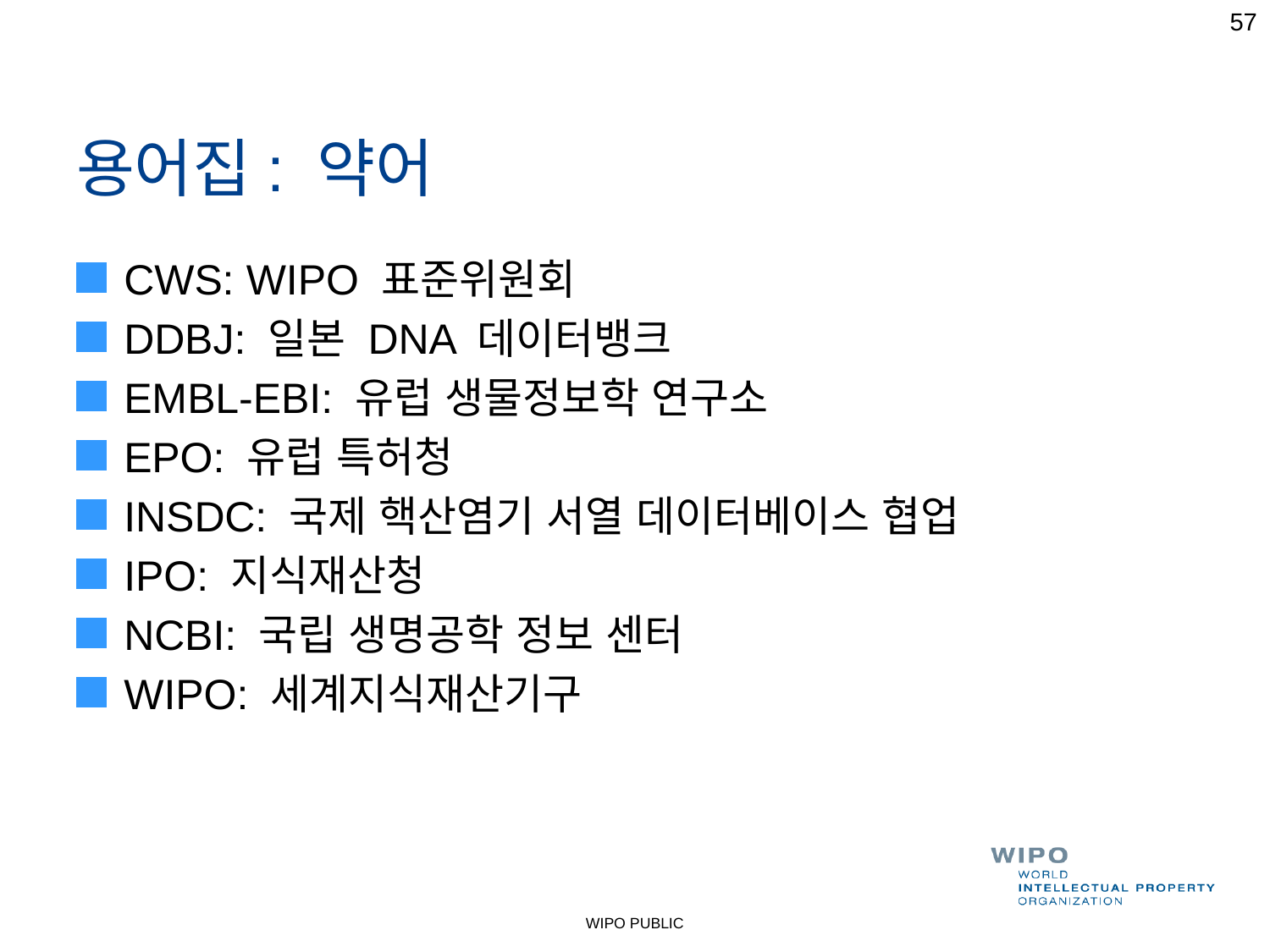

57
# 용어집: 약어
CWS: WIPO 표준위원회
DDBJ: 일본 DNA 데이터뱅크
EMBL-EBI: 유럽 생물정보학 연구소
EPO: 유럽 특허청
INSDC: 국제 핵산염기 서열 데이터베이스 협업
IPO: 지식재산청
NCBI: 국립 생명공학 정보 센터
WIPO: 세계지식재산기구